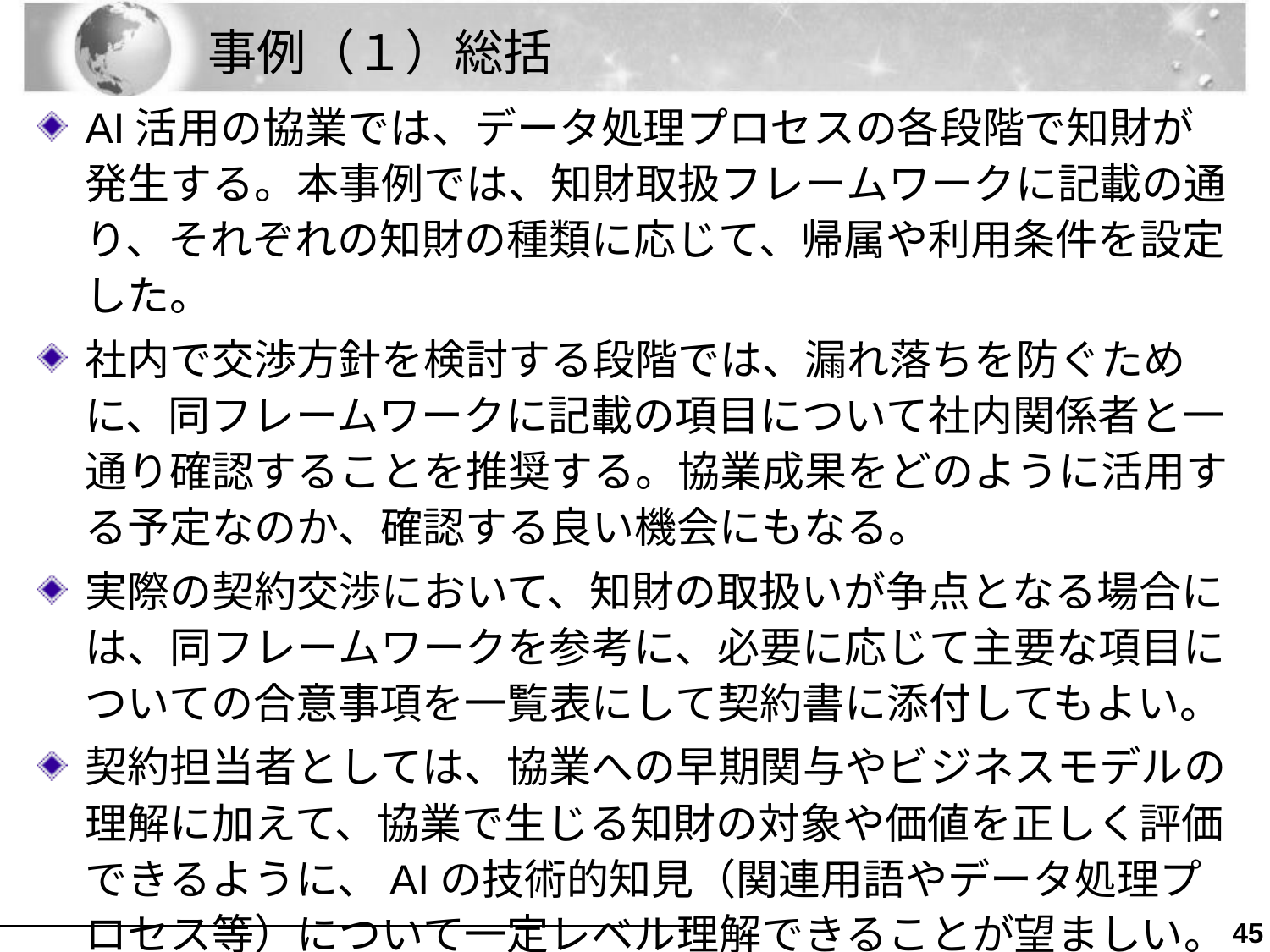

# 事例（１）総括
AI活用の協業では、データ処理プロセスの各段階で知財が発生する。本事例では、知財取扱フレームワークに記載の通り、それぞれの知財の種類に応じて、帰属や利用条件を設定した。
社内で交渉方針を検討する段階では、漏れ落ちを防ぐために、同フレームワークに記載の項目について社内関係者と一通り確認することを推奨する。協業成果をどのように活用する予定なのか、確認する良い機会にもなる。
実際の契約交渉において、知財の取扱いが争点となる場合には、同フレームワークを参考に、必要に応じて主要な項目についての合意事項を一覧表にして契約書に添付してもよい。
契約担当者としては、協業への早期関与やビジネスモデルの理解に加えて、協業で生じる知財の対象や価値を正しく評価できるように、AIの技術的知見（関連用語やデータ処理プロセス等）について一定レベル理解できることが望ましい。
45